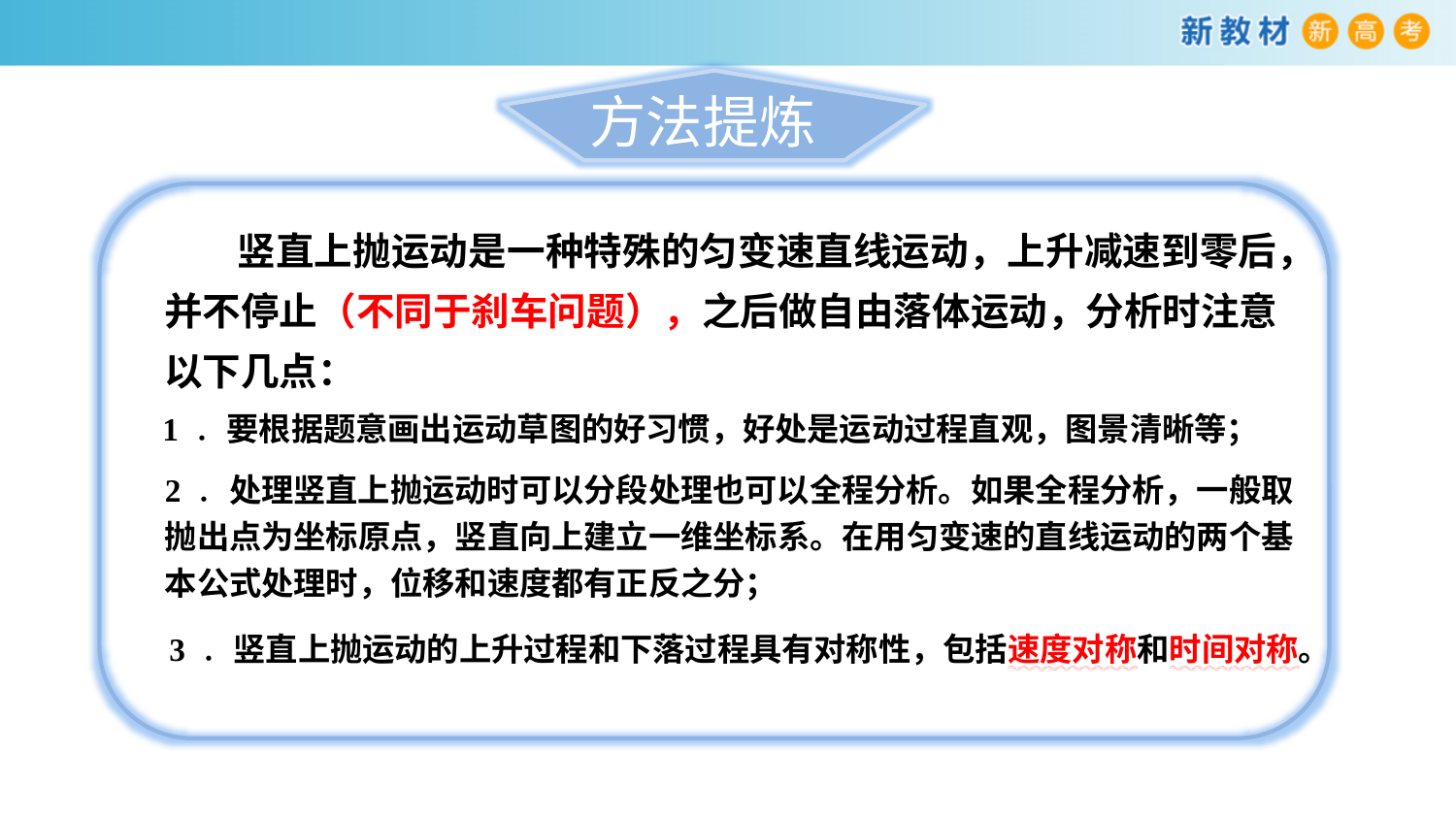

方法提炼

竖直上抛运动是一种特殊的匀变速直线运动，上升减速到零后，并不停止（不同于刹车问题），之后做自由落体运动，分析时注意以下几点：
1 ．要根据题意画出运动草图的好习惯，好处是运动过程直观，图景清晰等；
2 ．处理竖直上抛运动时可以分段处理也可以全程分析。如果全程分析，一般取抛出点为坐标原点，竖直向上建立一维坐标系。在用匀变速的直线运动的两个基本公式处理时，位移和速度都有正反之分；
3 ．竖直上抛运动的上升过程和下落过程具有对称性，包括速度对称和时间对称。